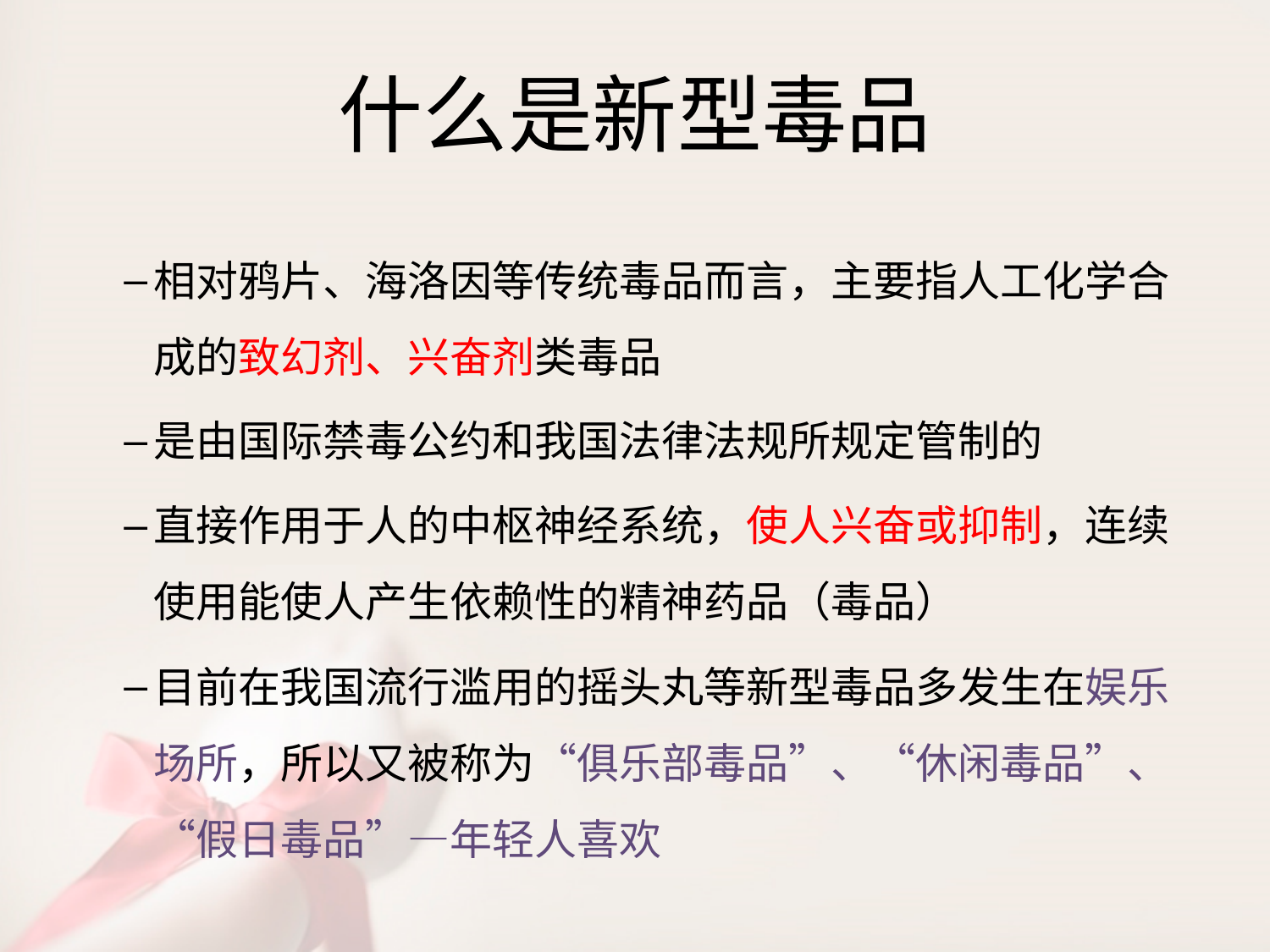

# 什么是新型毒品
相对鸦片、海洛因等传统毒品而言，主要指人工化学合成的致幻剂、兴奋剂类毒品
是由国际禁毒公约和我国法律法规所规定管制的
直接作用于人的中枢神经系统，使人兴奋或抑制，连续使用能使人产生依赖性的精神药品（毒品）
目前在我国流行滥用的摇头丸等新型毒品多发生在娱乐场所，所以又被称为“俱乐部毒品”、“休闲毒品”、“假日毒品”—年轻人喜欢